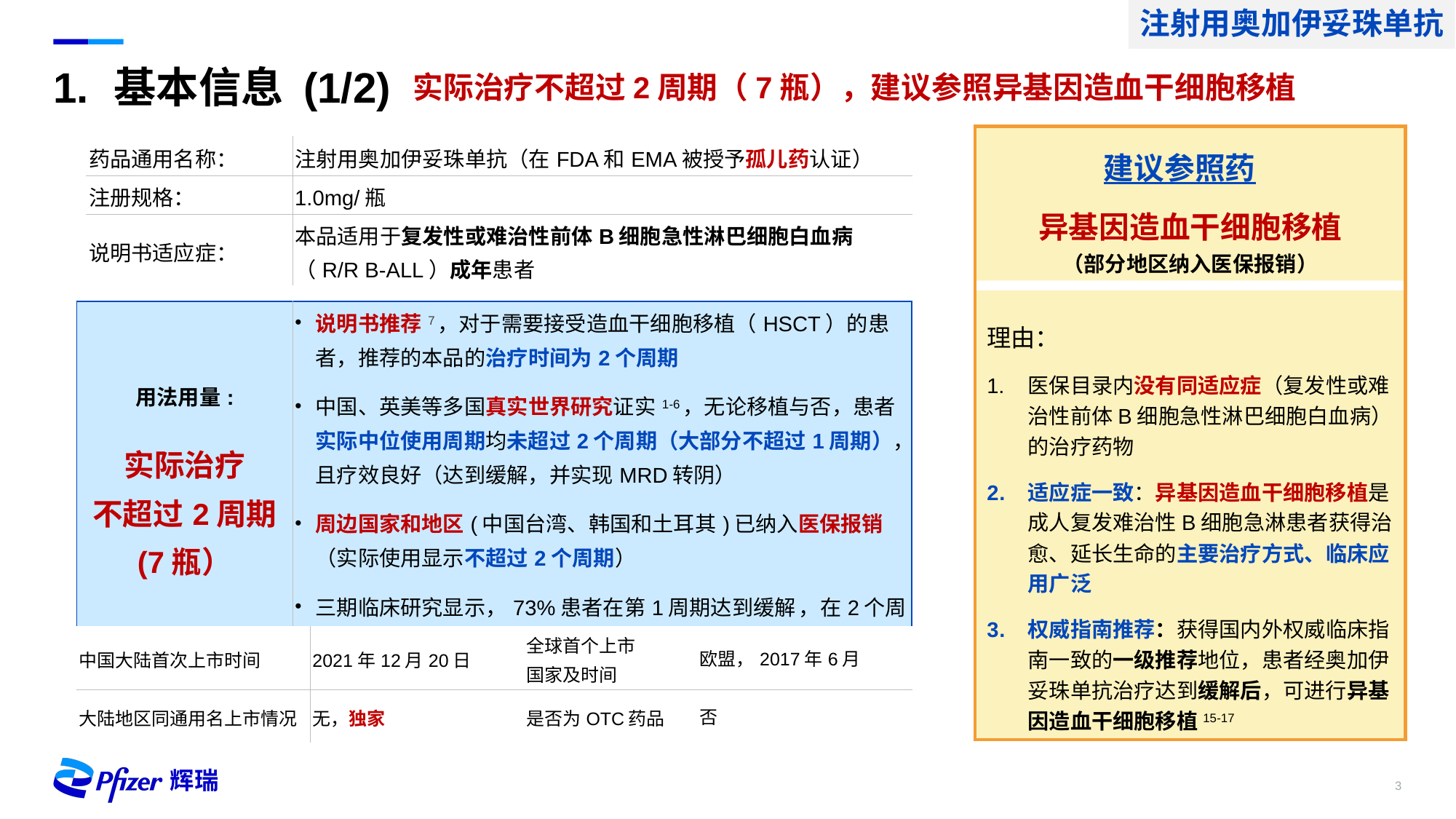

注射用奥加伊妥珠单抗
# 1. 基本信息 (1/2)
实际治疗不超过2周期（7瓶），建议参照异基因造血干细胞移植

异基因造血干细胞移植
（部分地区纳入医保报销）
建议参照药
| 药品通用名称： | 注射用奥加伊妥珠单抗（在FDA和EMA被授予孤儿药认证） |
| --- | --- |
| 注册规格： | 1.0mg/瓶 |
| 说明书适应症： | 本品适用于复发性或难治性前体B细胞急性淋巴细胞白血病（R/R B-ALL）成年患者 |
理由：
医保目录内没有同适应症（复发性或难治性前体B细胞急性淋巴细胞白血病）的治疗药物
适应症一致：异基因造血干细胞移植是成人复发难治性B细胞急淋患者获得治愈、延长生命的主要治疗方式、临床应用广泛
权威指南推荐：获得国内外权威临床指南一致的一级推荐地位，患者经奥加伊妥珠单抗治疗达到缓解后，可进行异基因造血干细胞移植15-17
| 用法用量: 实际治疗 不超过2周期 (7瓶） | 说明书推荐7，对于需要接受造血干细胞移植（HSCT）的患者，推荐的本品的治疗时间为2个周期 中国、英美等多国真实世界研究证实1-6，无论移植与否，患者实际中位使用周期均未超过2个周期（大部分不超过1周期），且疗效良好（达到缓解，并实现MRD转阴） 周边国家和地区(中国台湾、韩国和土耳其)已纳入医保报销（实际使用显示不超过2个周期） 三期临床研究显示，73%患者在第1周期达到缓解 ，在2个周期内有97%的应答者缓解8,14 |
| --- | --- |
| 中国大陆首次上市时间 | 2021年12月20日 | 全球首个上市 国家及时间 | 欧盟，2017年6月 |
| --- | --- | --- | --- |
| 大陆地区同通用名上市情况 | 无，独家 | 是否为OTC药品 | 否 |